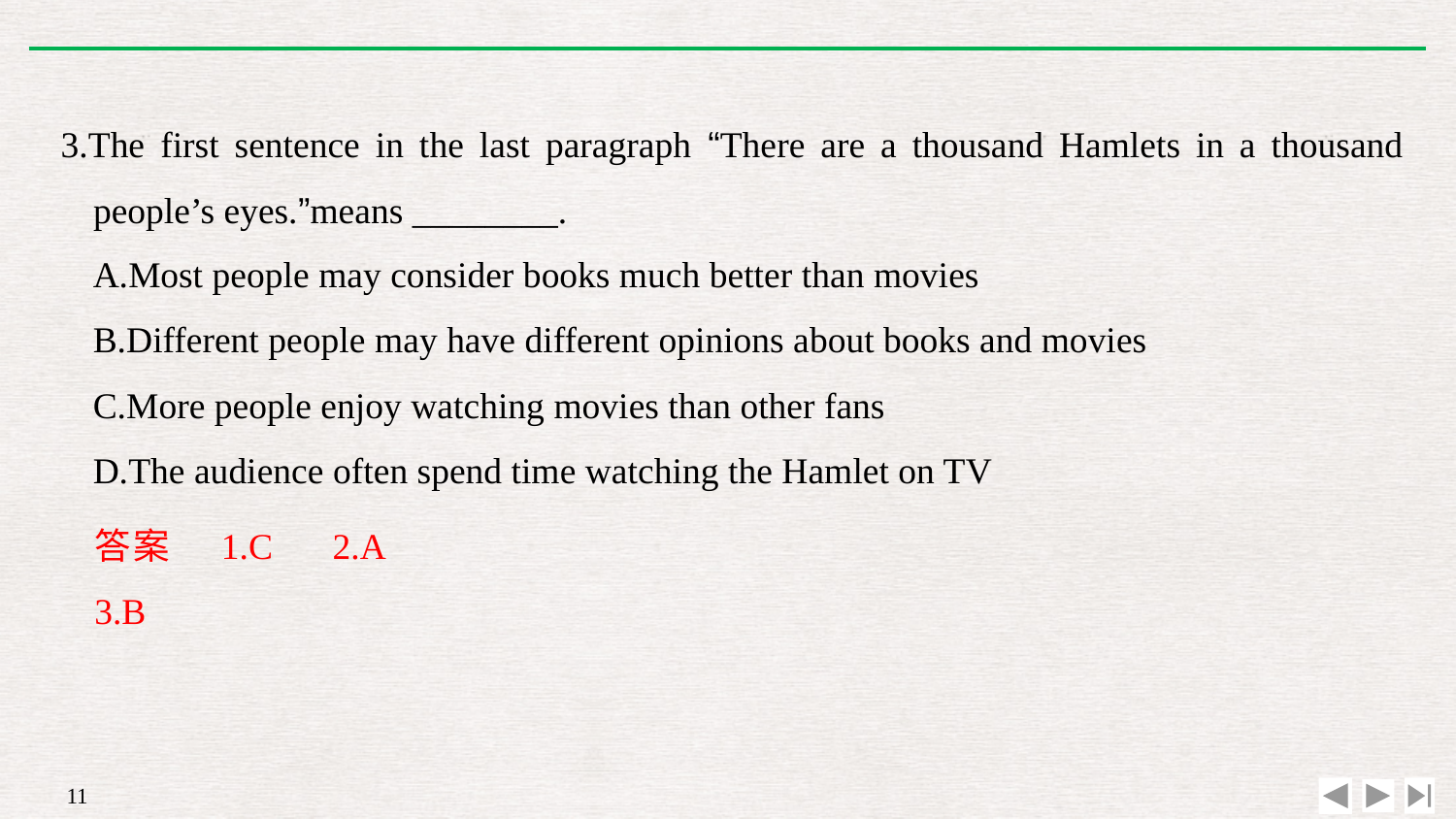

3.The first sentence in the last paragraph “There are a thousand Hamlets in a thousand people’s eyes.”means ________.
A.Most people may consider books much better than movies
B.Different people may have different opinions about books and movies
C.More people enjoy watching movies than other fans
D.The audience often spend time watching the Hamlet on TV
答案　1.C　2.A　3.B